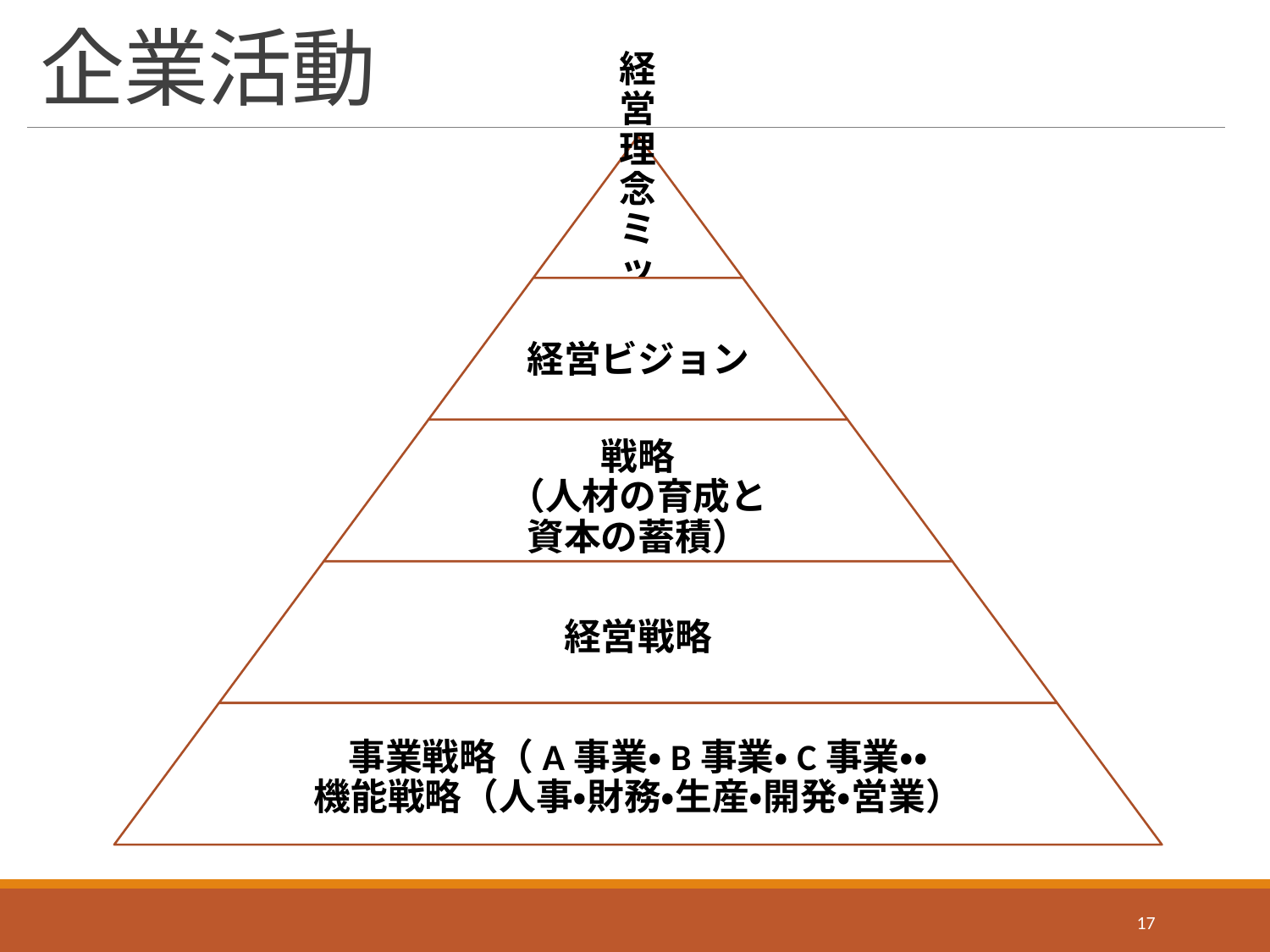

# 企業活動
経営理念
ミッション
経営ビジョン
戦略
（人材の育成と
資本の蓄積）
経営戦略
事業戦略（A事業・B事業・C事業・・
機能戦略（人事・財務・生産・開発・営業）
17